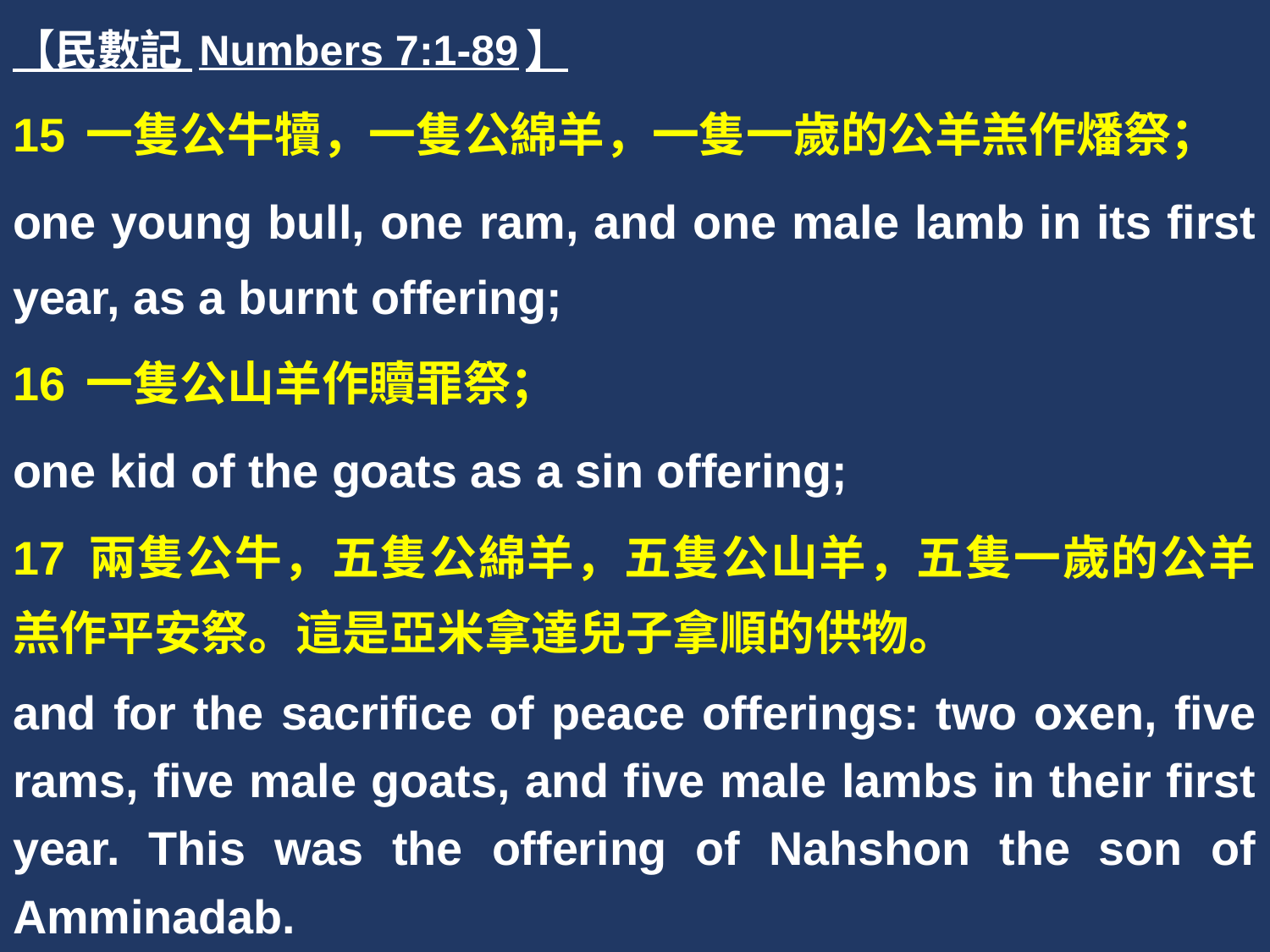

【民數記 Numbers 7:1-89】
15 一隻公牛犢，一隻公綿羊，一隻一歲的公羊羔作燔祭；
one young bull, one ram, and one male lamb in its first year, as a burnt offering;
16 一隻公山羊作贖罪祭；
one kid of the goats as a sin offering;
17 兩隻公牛，五隻公綿羊，五隻公山羊，五隻一歲的公羊羔作平安祭。這是亞米拿達兒子拿順的供物。
and for the sacrifice of peace offerings: two oxen, five rams, five male goats, and five male lambs in their first year. This was the offering of Nahshon the son of Amminadab.